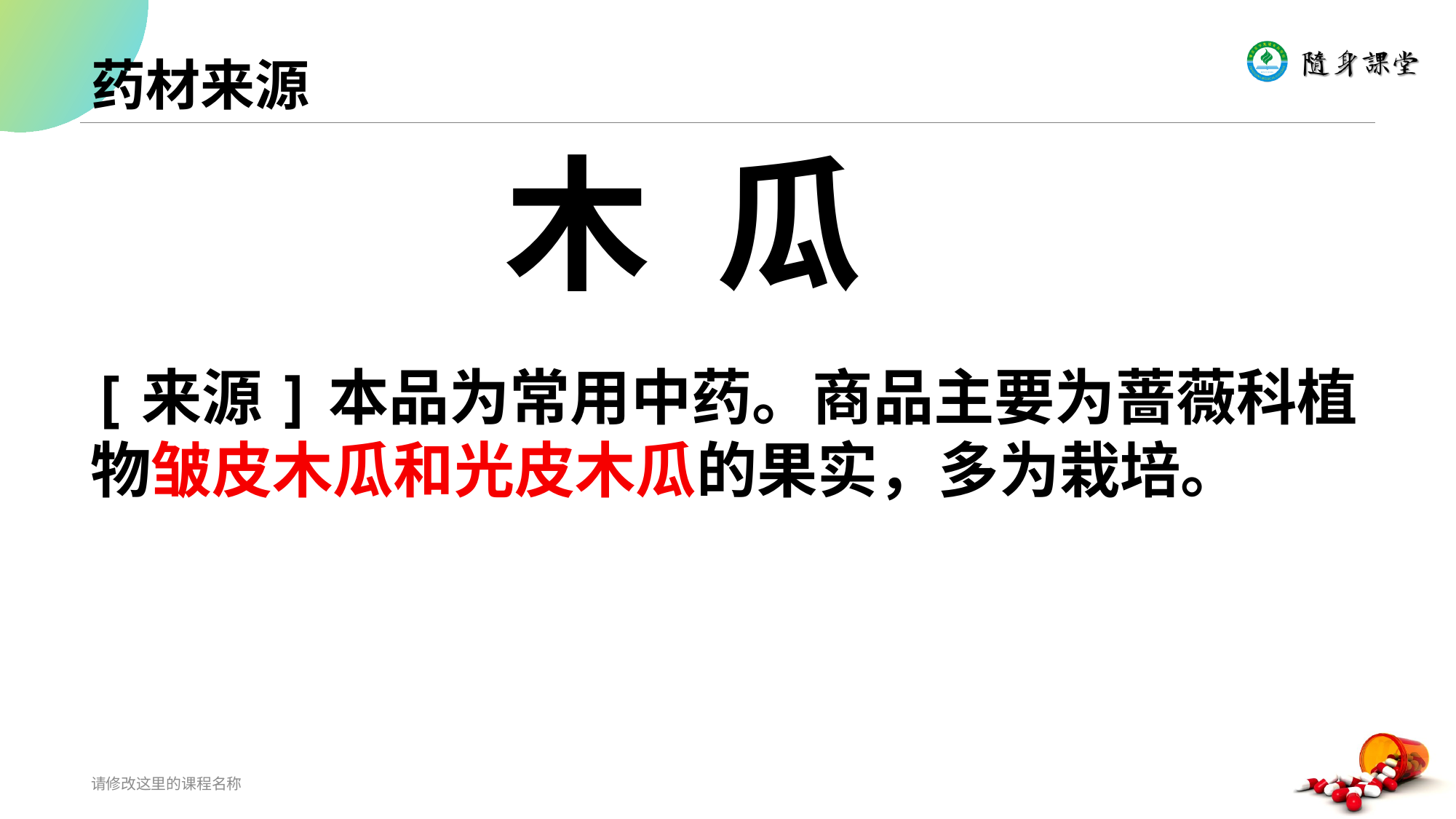

# 药材来源
 木  瓜

[来源]本品为常用中药。商品主要为蔷薇科植物皱皮木瓜和光皮木瓜的果实，多为栽培。
请修改这里的课程名称
4